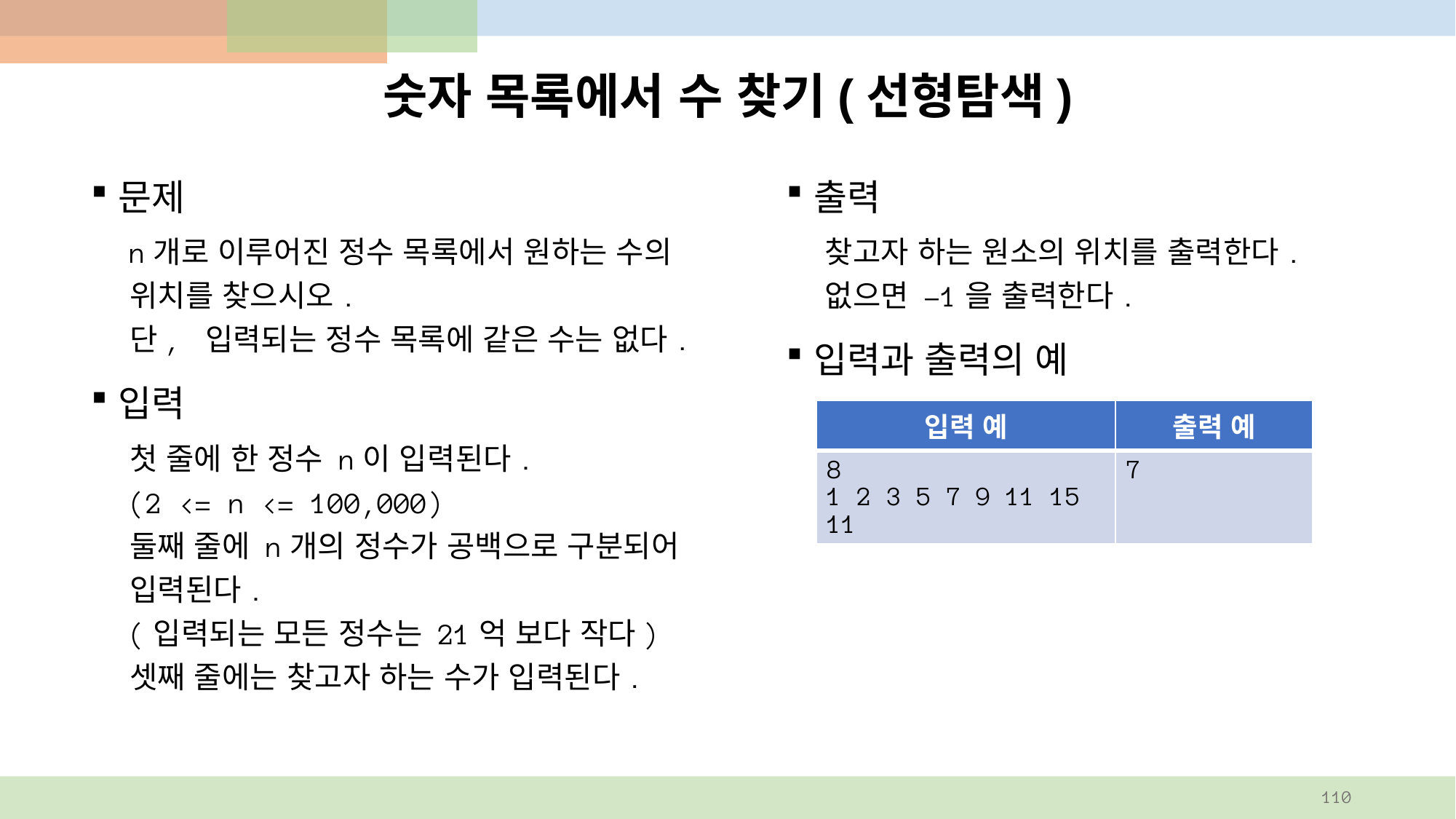

# 숫자 목록에서 수 찾기(선형탐색)
출력
찾고자 하는 원소의 위치를 출력한다. 
없으면 -1을 출력한다.
입력과 출력의 예

문제
n개로 이루어진 정수 목록에서 원하는 수의 위치를 찾으시오.
단, 입력되는 정수 목록에 같은 수는 없다.
입력
첫 줄에 한 정수 n이 입력된다.
(2 <= n <= 100,000)
둘째 줄에 n개의 정수가 공백으로 구분되어 입력된다.
(입력되는 모든 정수는 21억 보다 작다)
셋째 줄에는 찾고자 하는 수가 입력된다.
| 입력 예 | 출력 예 |
| --- | --- |
| 8 1 2 3 5 7 9 11 15 11 | 7 |
110